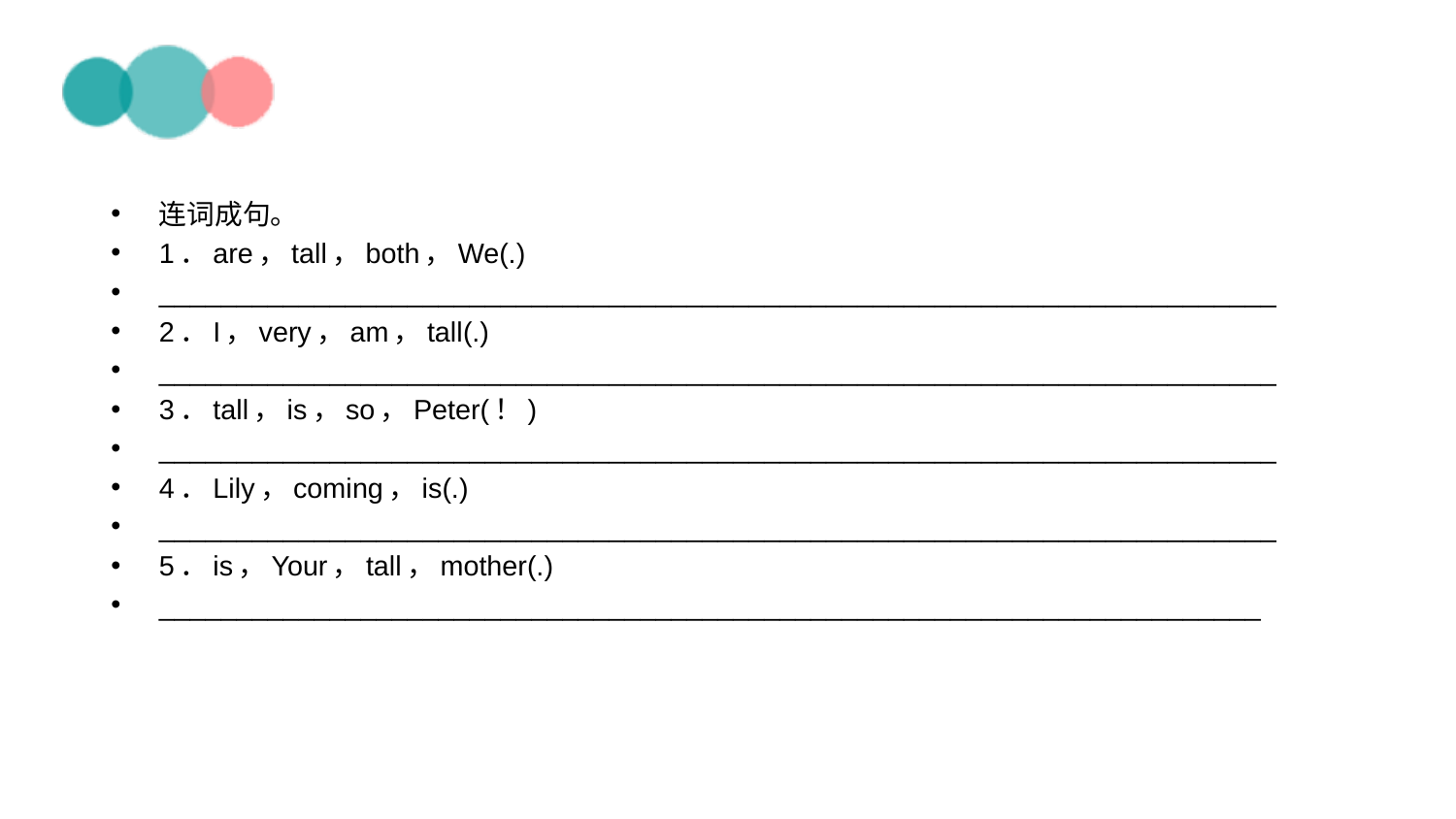

#
连词成句。
1．are，tall，both，We(.)
________________________________________________________________________
2．I，very，am，tall(.)
________________________________________________________________________
3．tall，is，so，Peter(！)
________________________________________________________________________
4．Lily，coming，is(.)
________________________________________________________________________
5．is，Your，tall，mother(.)
_______________________________________________________________________